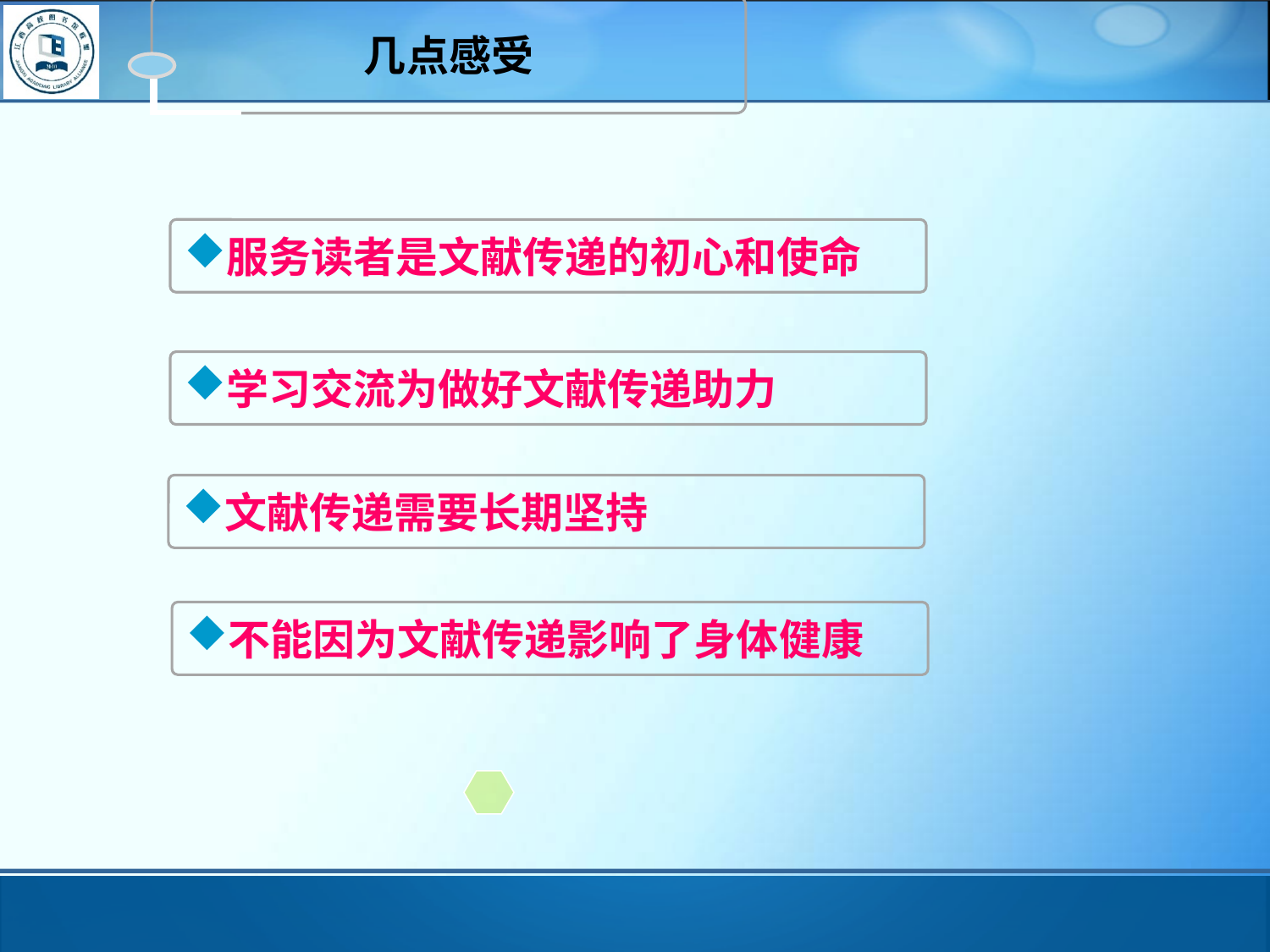

几点感受

服务读者是文献传递的初心和使命
学习交流为做好文献传递助力
文献传递需要长期坚持
不能因为文献传递影响了身体健康